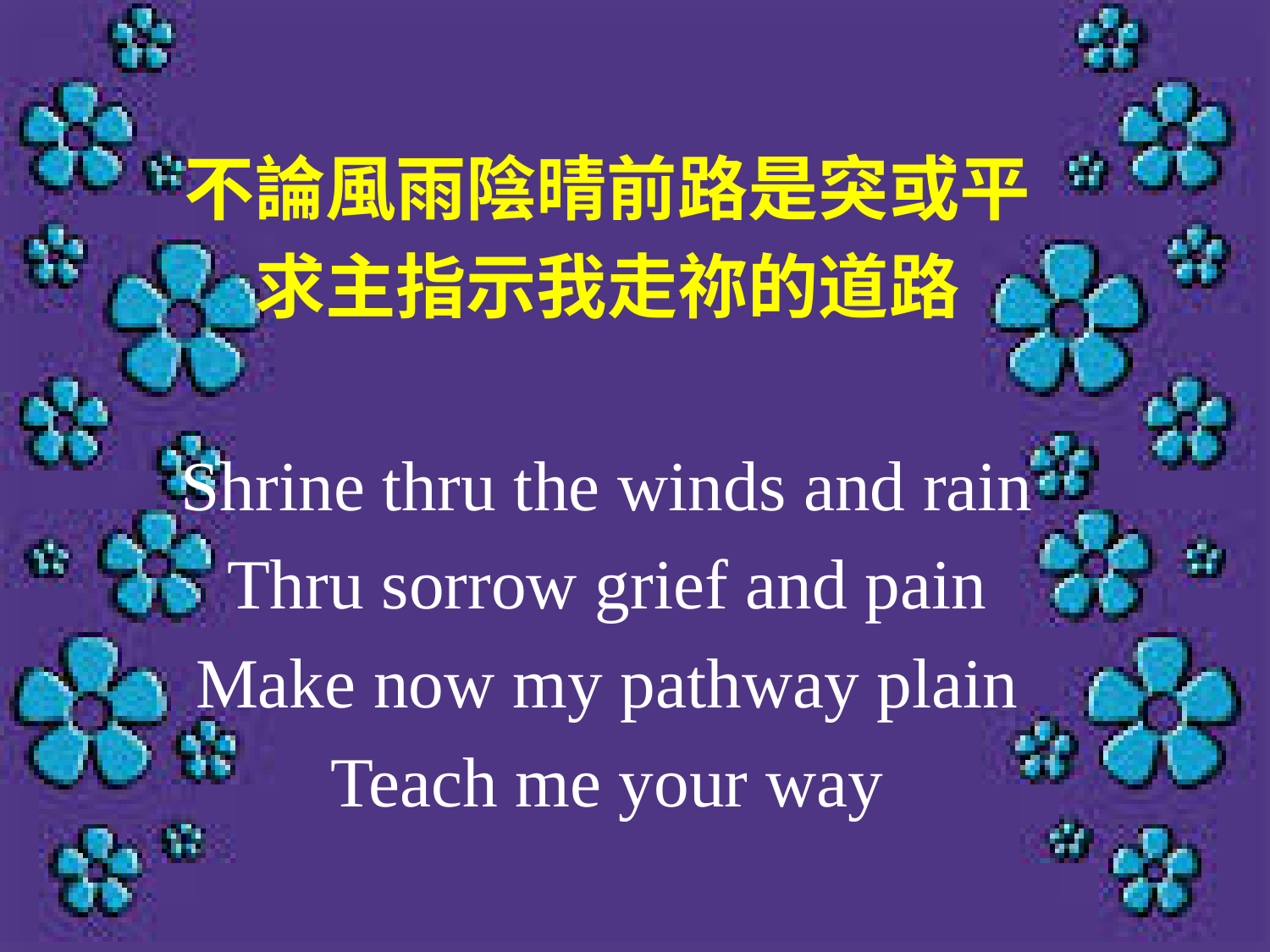

不論風雨陰晴前路是突或平
求主指示我走祢的道路

Shrine thru the winds and rain
Thru sorrow grief and pain
Make now my pathway plain
Teach me your way